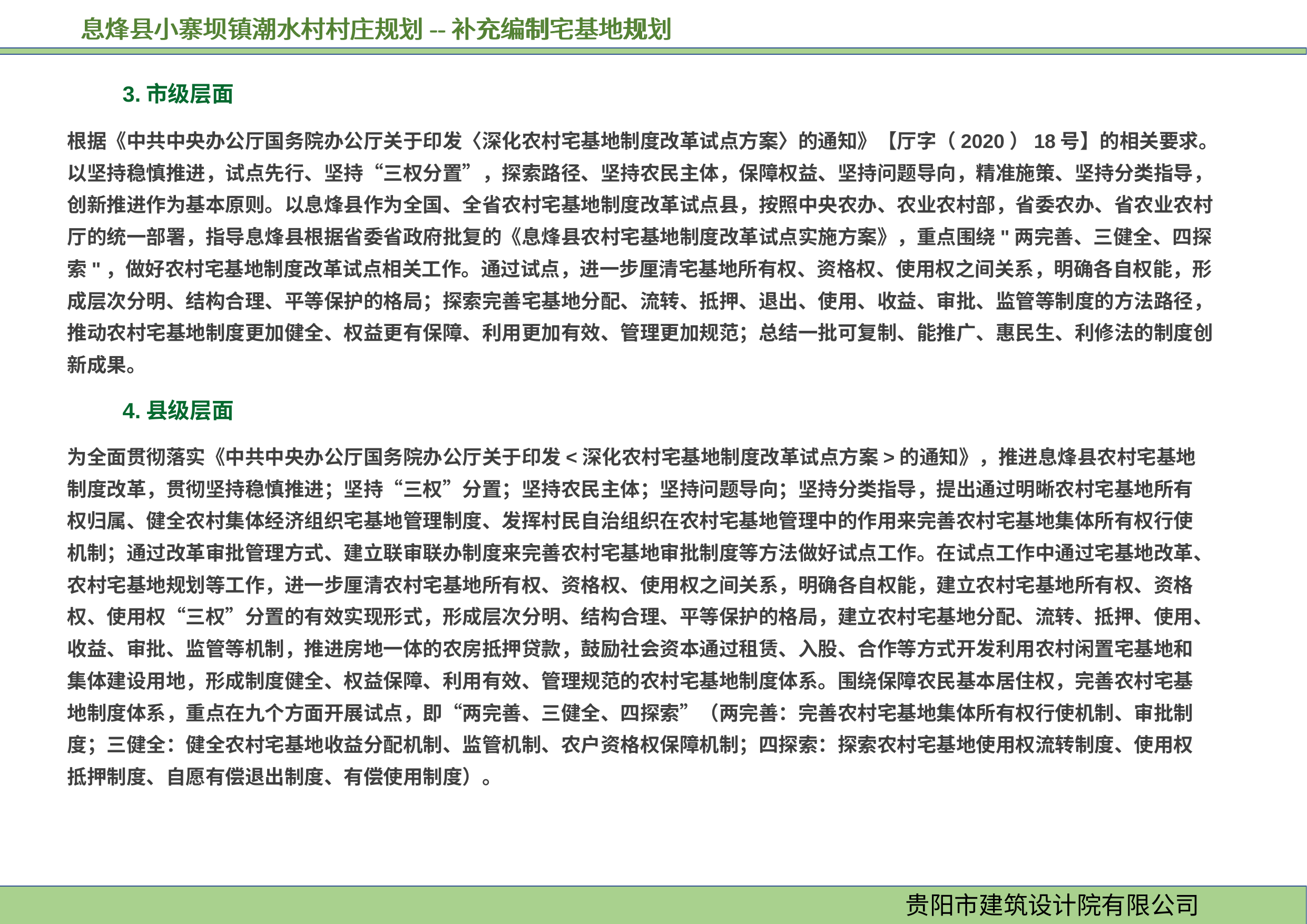

息烽县小寨坝镇潮水村村庄规划--补充编制宅基地规划

3.市级层面
根据《中共中央办公厅国务院办公厅关于印发〈深化农村宅基地制度改革试点方案〉的通知》【厅字（2020）18号】的相关要求。以坚持稳慎推进，试点先行、坚持“三权分置”，探索路径、坚持农民主体，保障权益、坚持问题导向，精准施策、坚持分类指导，创新推进作为基本原则。以息烽县作为全国、全省农村宅基地制度改革试点县，按照中央农办、农业农村部，省委农办、省农业农村厅的统一部署，指导息烽县根据省委省政府批复的《息烽县农村宅基地制度改革试点实施方案》，重点围绕"两完善、三健全、四探索"，做好农村宅基地制度改革试点相关工作。通过试点，进一步厘清宅基地所有权、资格权、使用权之间关系，明确各自权能，形成层次分明、结构合理、平等保护的格局；探索完善宅基地分配、流转、抵押、退出、使用、收益、审批、监管等制度的方法路径，推动农村宅基地制度更加健全、权益更有保障、利用更加有效、管理更加规范；总结一批可复制、能推广、惠民生、利修法的制度创新成果。
为全面贯彻落实《中共中央办公厅国务院办公厅关于印发<深化农村宅基地制度改革试点方案>的通知》，推进息烽县农村宅基地制度改革，贯彻坚持稳慎推进；坚持“三权”分置；坚持农民主体；坚持问题导向；坚持分类指导，提出通过明晰农村宅基地所有权归属、健全农村集体经济组织宅基地管理制度、发挥村民自治组织在农村宅基地管理中的作用来完善农村宅基地集体所有权行使机制；通过改革审批管理方式、建立联审联办制度来完善农村宅基地审批制度等方法做好试点工作。在试点工作中通过宅基地改革、农村宅基地规划等工作，进一步厘清农村宅基地所有权、资格权、使用权之间关系，明确各自权能，建立农村宅基地所有权、资格权、使用权“三权”分置的有效实现形式，形成层次分明、结构合理、平等保护的格局，建立农村宅基地分配、流转、抵押、使用、收益、审批、监管等机制，推进房地一体的农房抵押贷款，鼓励社会资本通过租赁、入股、合作等方式开发利用农村闲置宅基地和集体建设用地，形成制度健全、权益保障、利用有效、管理规范的农村宅基地制度体系。围绕保障农民基本居住权，完善农村宅基地制度体系，重点在九个方面开展试点，即“两完善、三健全、四探索”（两完善：完善农村宅基地集体所有权行使机制、审批制度；三健全：健全农村宅基地收益分配机制、监管机制、农户资格权保障机制；四探索：探索农村宅基地使用权流转制度、使用权抵押制度、自愿有偿退出制度、有偿使用制度）。
4.县级层面

贵阳市建筑设计院有限公司